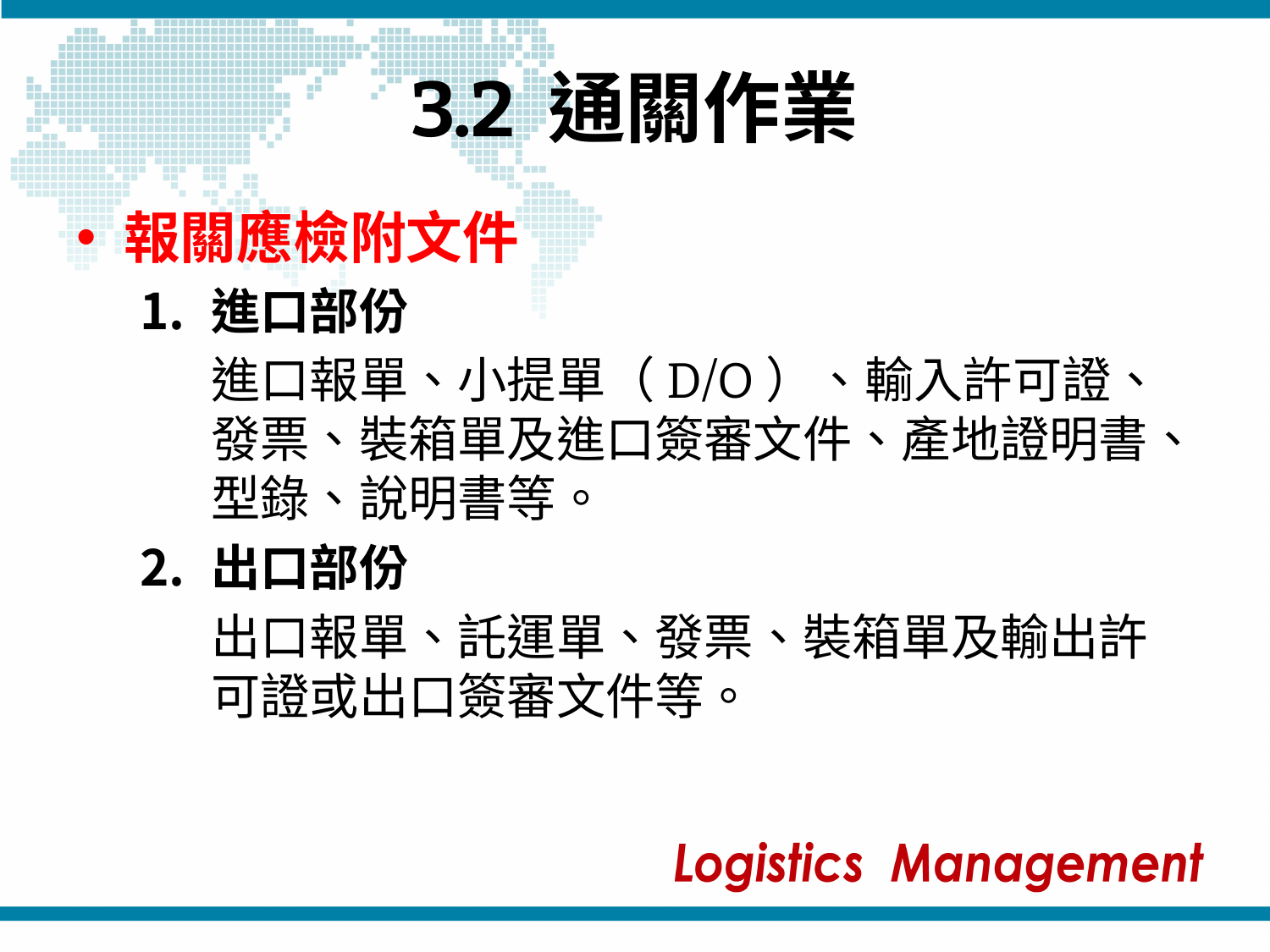

# 3.2 通關作業
報關應檢附文件
進口部份
	進口報單、小提單（D/O）、輸入許可證、發票、裝箱單及進口簽審文件、產地證明書、型錄、說明書等。
出口部份
	出口報單、託運單、發票、裝箱單及輸出許可證或出口簽審文件等。